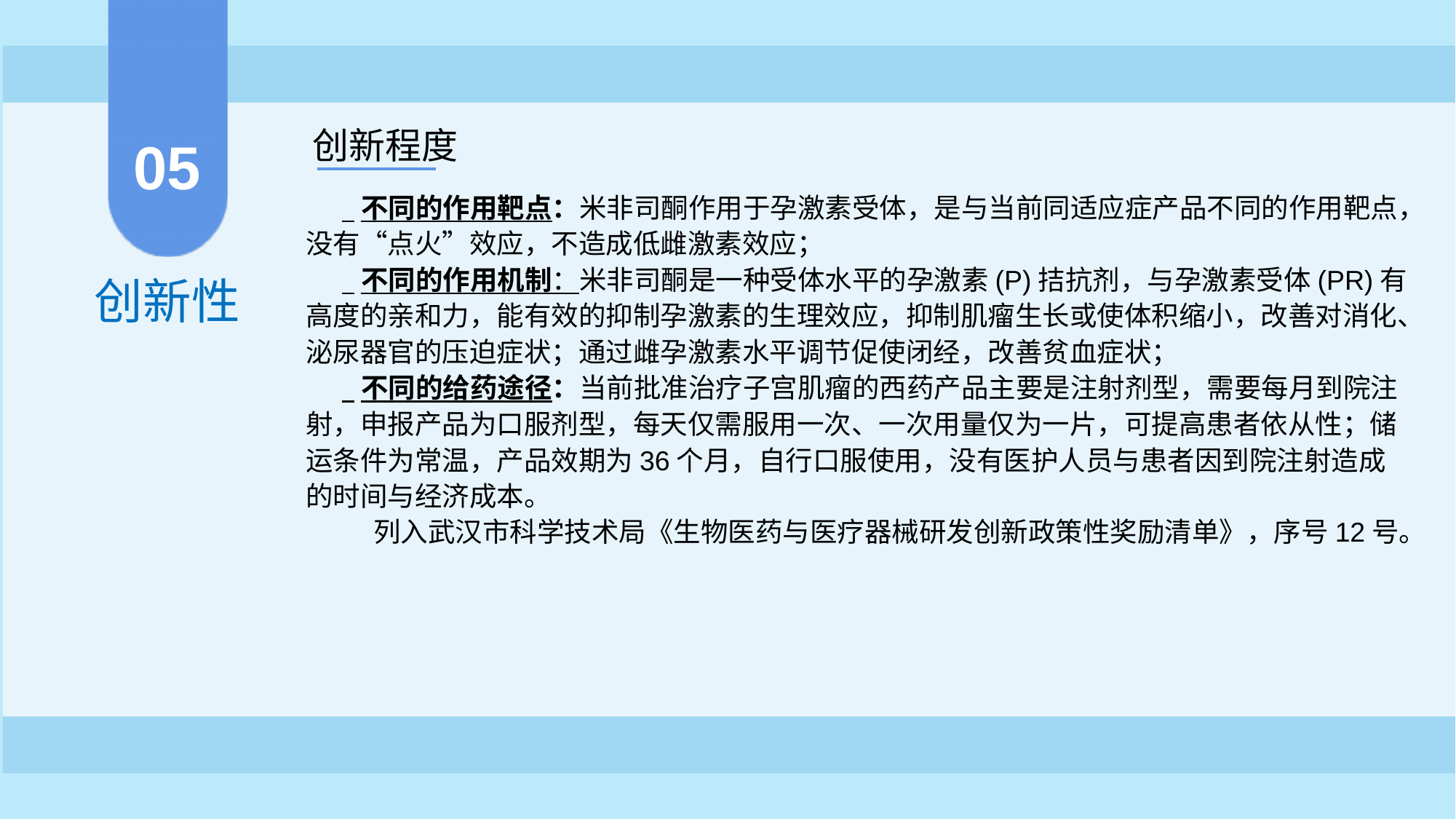

创新程度
05
  不同的作用靶点：米非司酮作用于孕激素受体，是与当前同适应症产品不同的作用靶点，没有“点火”效应，不造成低雌激素效应；
  不同的作用机制：米非司酮是一种受体水平的孕激素(P)拮抗剂，与孕激素受体(PR)有高度的亲和力，能有效的抑制孕激素的生理效应，抑制肌瘤生长或使体积缩小，改善对消化、泌尿器官的压迫症状；通过雌孕激素水平调节促使闭经，改善贫血症状；
  不同的给药途径：当前批准治疗子宫肌瘤的西药产品主要是注射剂型，需要每月到院注射，申报产品为口服剂型，每天仅需服用一次、一次用量仅为一片，可提高患者依从性；储运条件为常温，产品效期为36个月，自行口服使用，没有医护人员与患者因到院注射造成的时间与经济成本。
    列入武汉市科学技术局《生物医药与医疗器械研发创新政策性奖励清单》，序号12号。
创新性